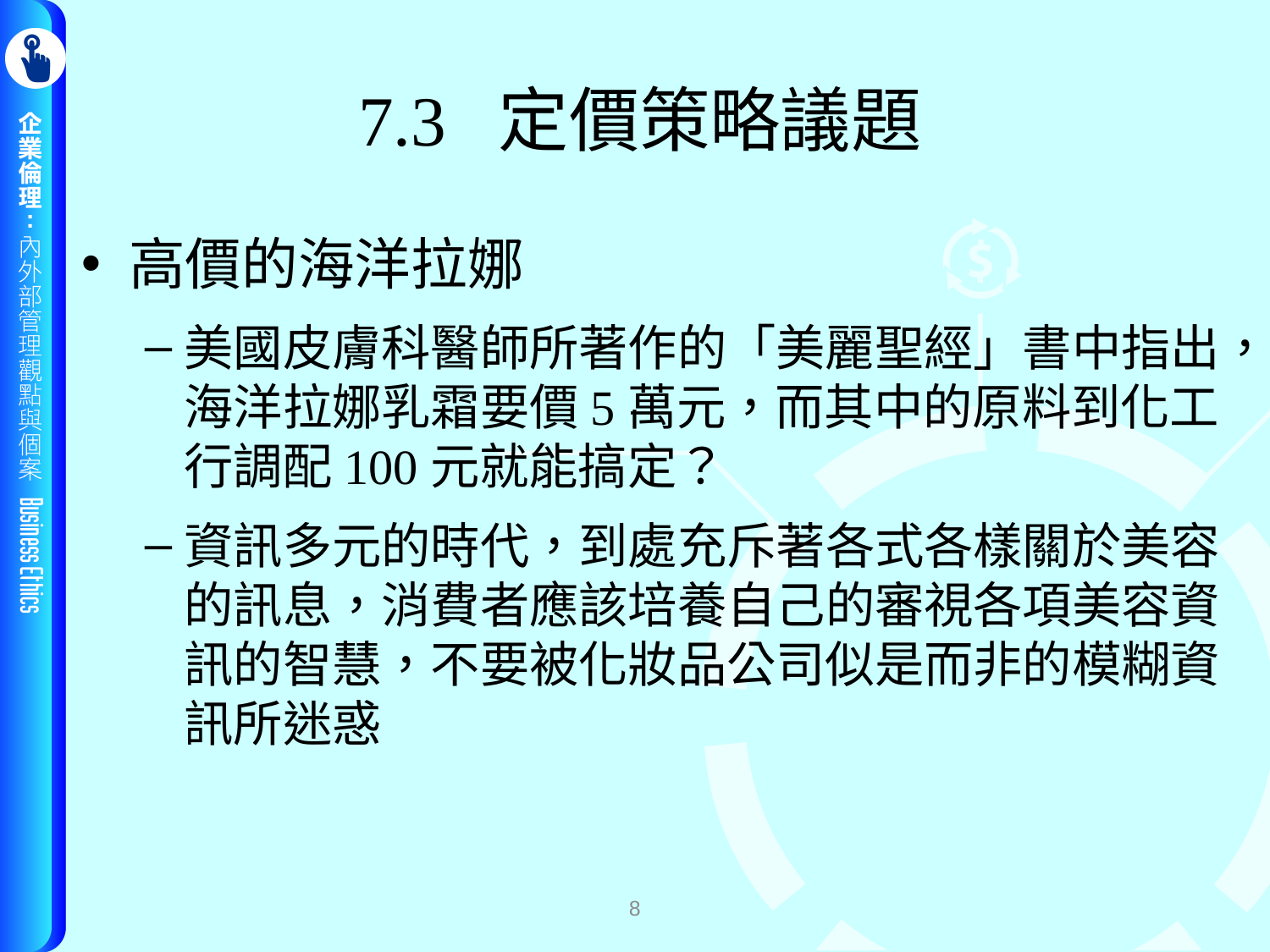

# 7.3  定價策略議題
高價的海洋拉娜
美國皮膚科醫師所著作的「美麗聖經」書中指出，海洋拉娜乳霜要價5萬元，而其中的原料到化工行調配100元就能搞定？
資訊多元的時代，到處充斥著各式各樣關於美容的訊息，消費者應該培養自己的審視各項美容資訊的智慧，不要被化妝品公司似是而非的模糊資訊所迷惑
8